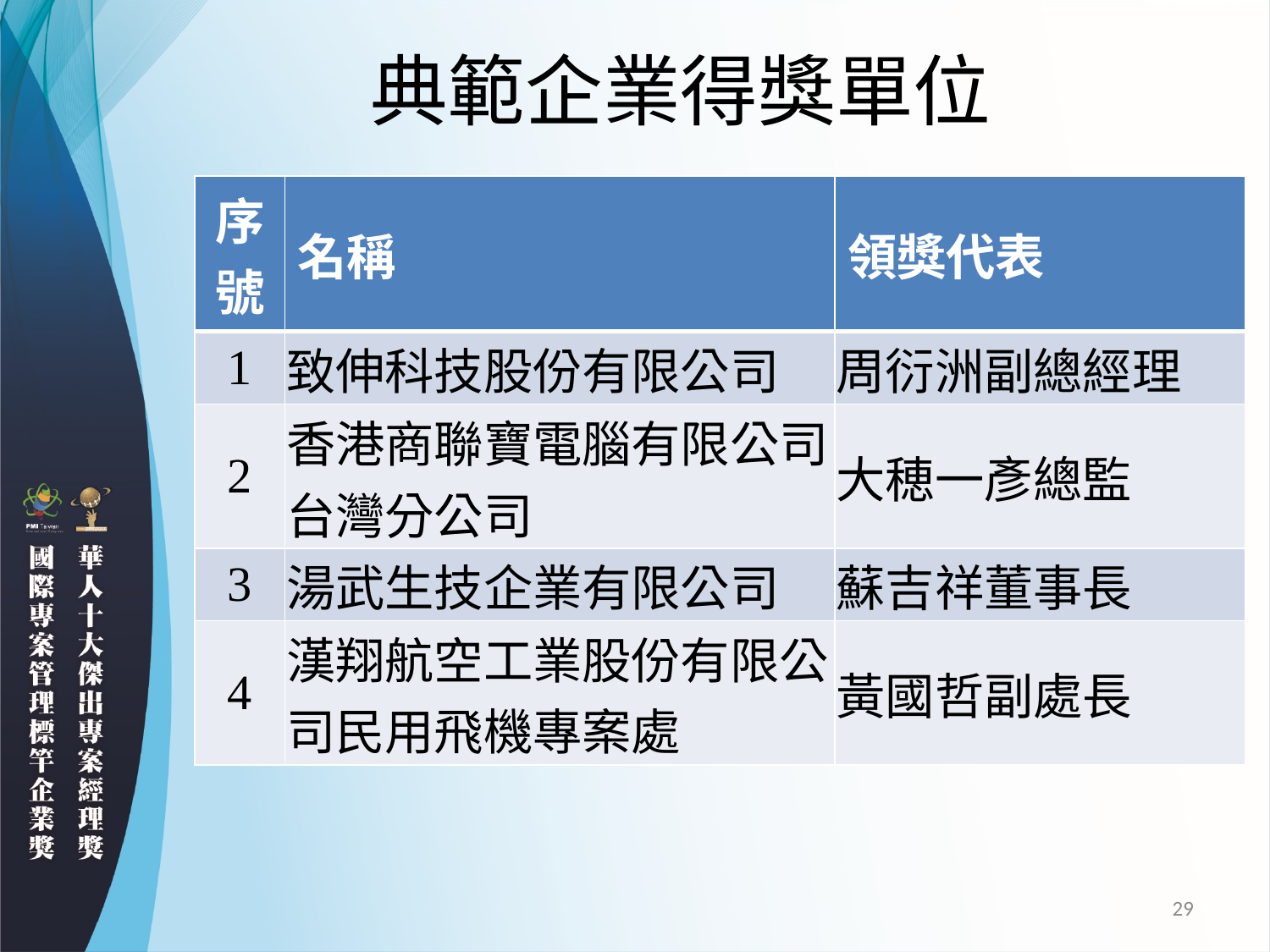

# 典範企業得獎單位
| 序號 | 名稱 | 領獎代表 |
| --- | --- | --- |
| 1 | 致伸科技股份有限公司 | 周衍洲副總經理 |
| 2 | 香港商聯寶電腦有限公司台灣分公司 | 大穂一彥總監 |
| 3 | 湯武生技企業有限公司 | 蘇吉祥董事長 |
| 4 | 漢翔航空工業股份有限公司民用飛機專案處 | 黃國哲副處長 |
29